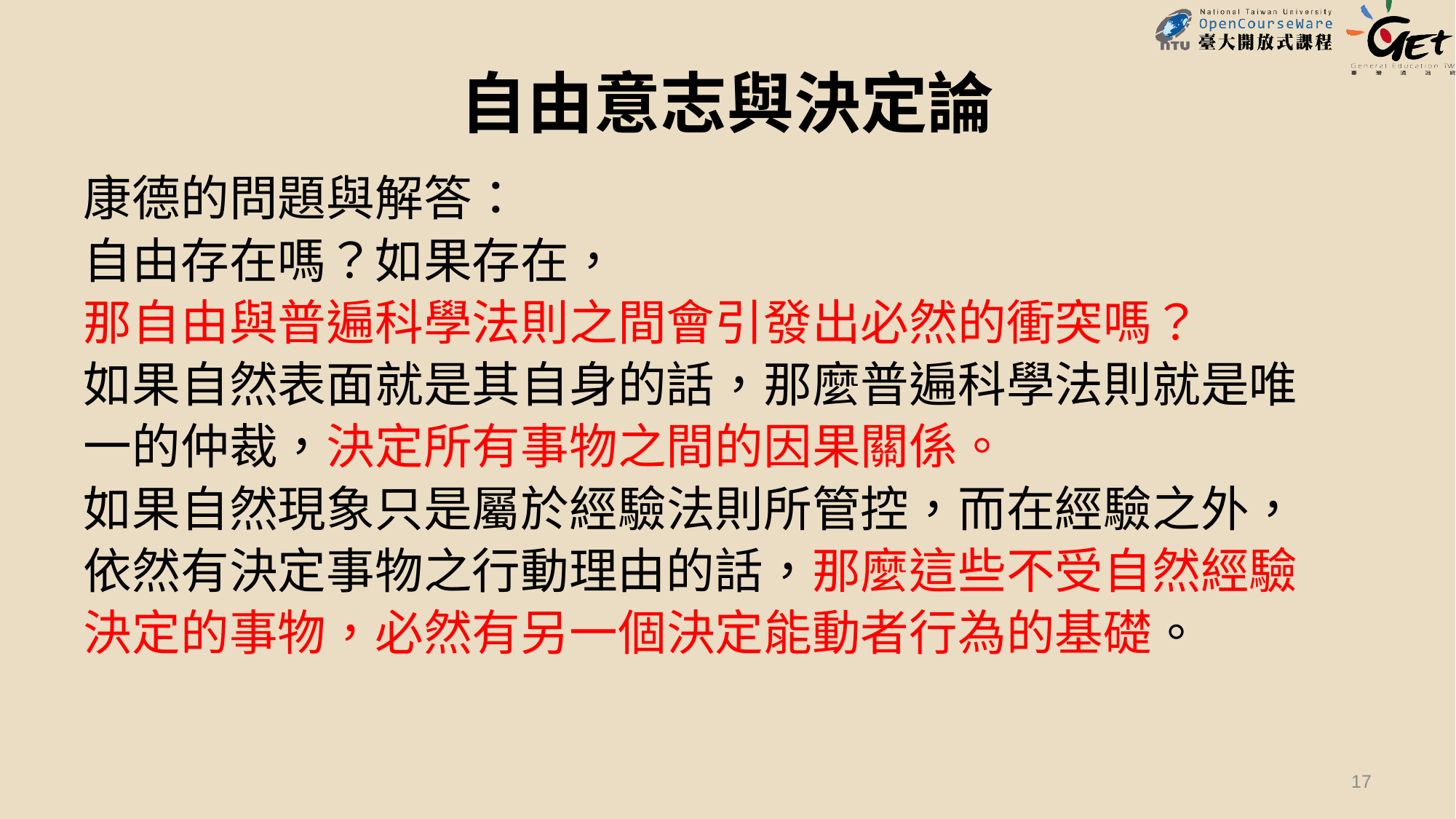

# 自由意志與決定論
康德的問題與解答：
自由存在嗎？如果存在，
那自由與普遍科學法則之間會引發出必然的衝突嗎？
如果自然表面就是其自身的話，那麼普遍科學法則就是唯
一的仲裁，決定所有事物之間的因果關係。
如果自然現象只是屬於經驗法則所管控，而在經驗之外，
依然有決定事物之行動理由的話，那麼這些不受自然經驗
決定的事物，必然有另一個決定能動者行為的基礎。
17